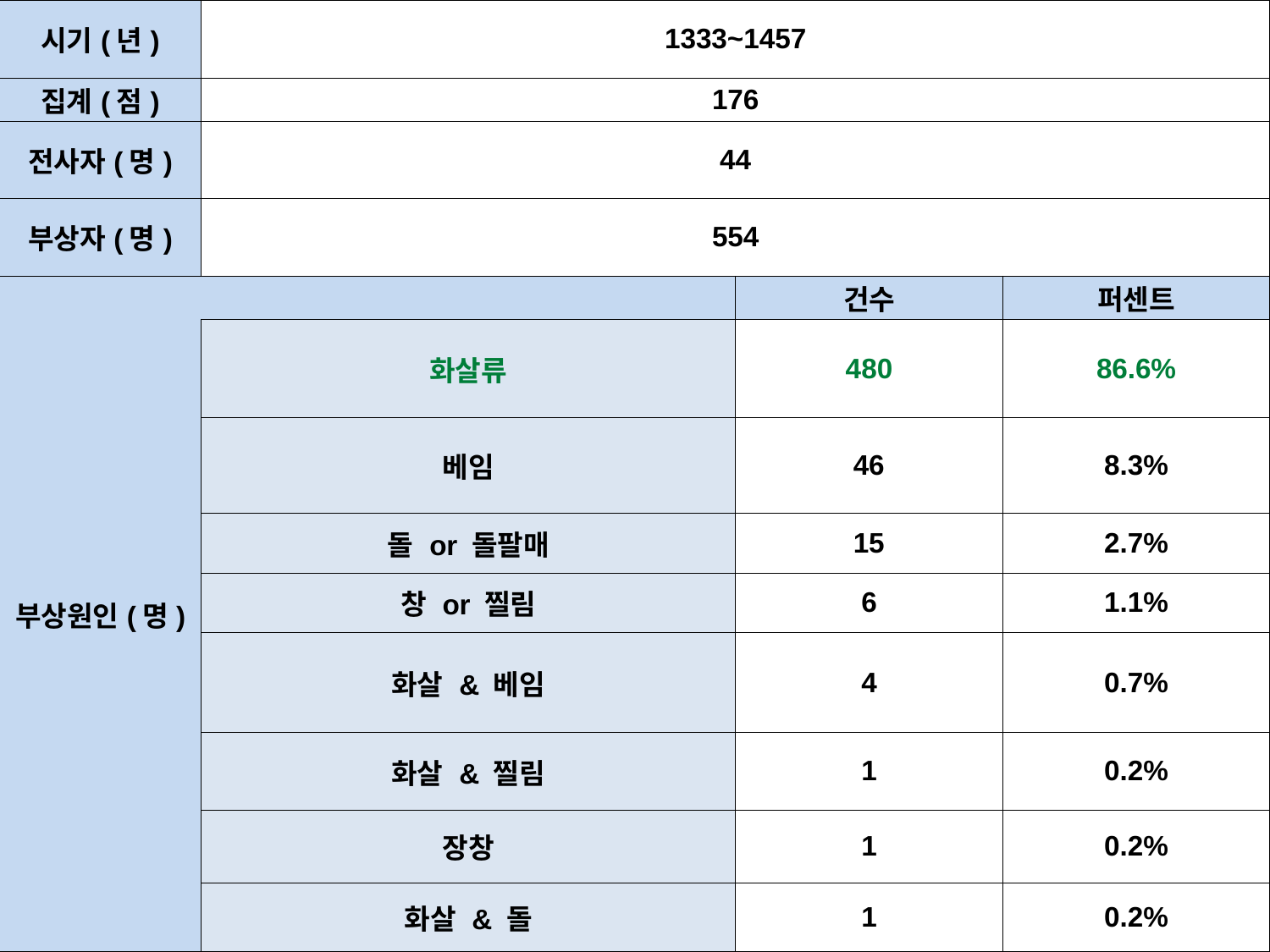

| 시기(년) | 1333~1457 |  |  |
| --- | --- | --- | --- |
| 집계(점) | 176 |  |  |
| 전사자(명) | 44 |  |  |
| 부상자(명) | 554 |  |  |
| 부상원인(명) |  | 건수 | 퍼센트 |
|  | 화살류 | 480 | 86.6% |
|  | 베임 | 46 | 8.3% |
|  | 돌 or 돌팔매 | 15 | 2.7% |
|  | 창 or 찔림 | 6 | 1.1% |
|  | 화살 & 베임 | 4 | 0.7% |
|  | 화살 & 찔림 | 1 | 0.2% |
|  | 장창 | 1 | 0.2% |
|  | 화살 & 돌 | 1 | 0.2% |